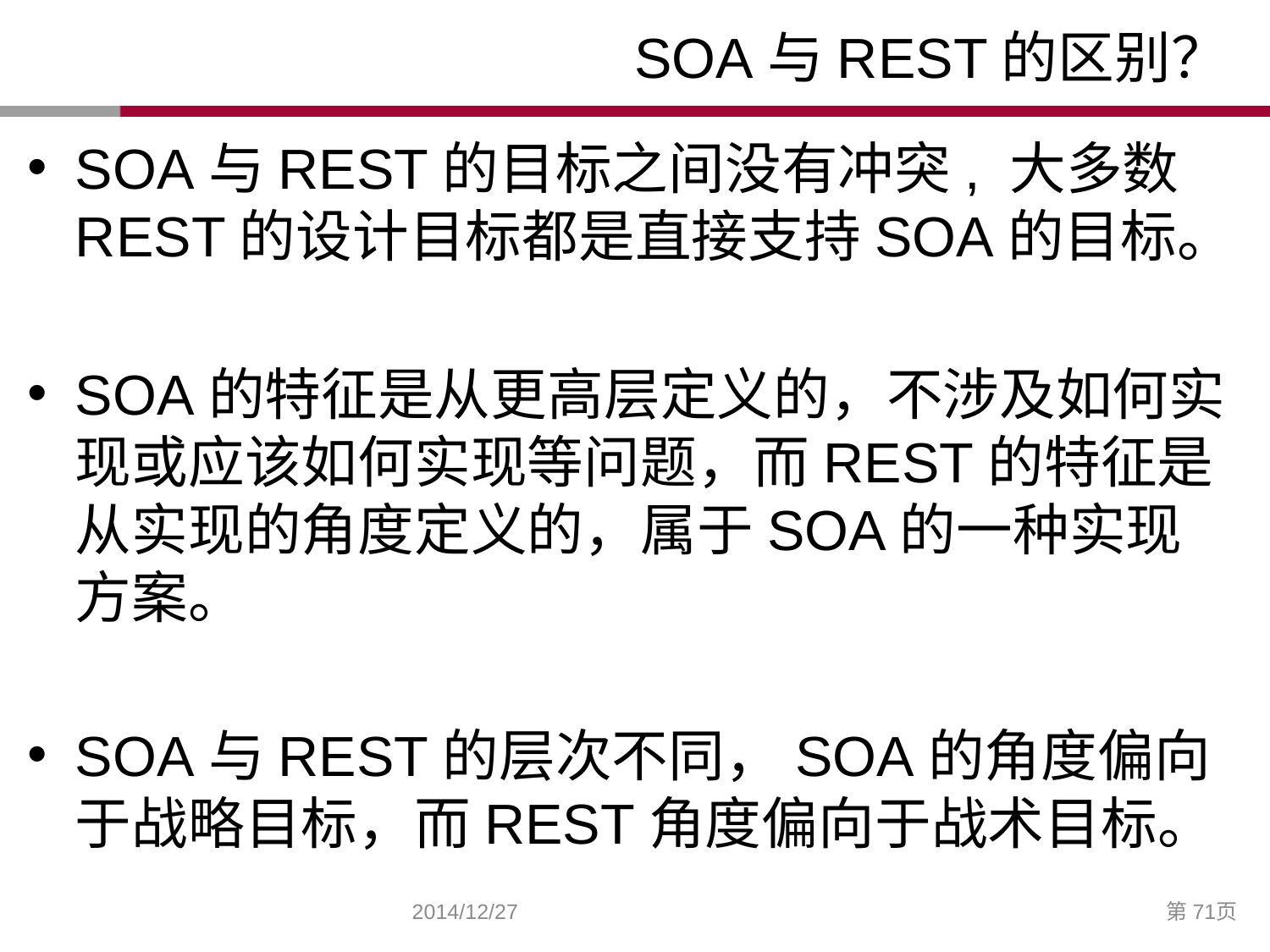

# SOA与REST的区别？
SOA与REST的目标之间没有冲突, 大多数REST的设计目标都是直接支持SOA的目标。

SOA的特征是从更高层定义的，不涉及如何实现或应该如何实现等问题，而REST的特征是从实现的角度定义的，属于SOA的一种实现方案。

SOA与REST的层次不同，SOA的角度偏向于战略目标，而REST角度偏向于战术目标。

2014/12/27
第71页